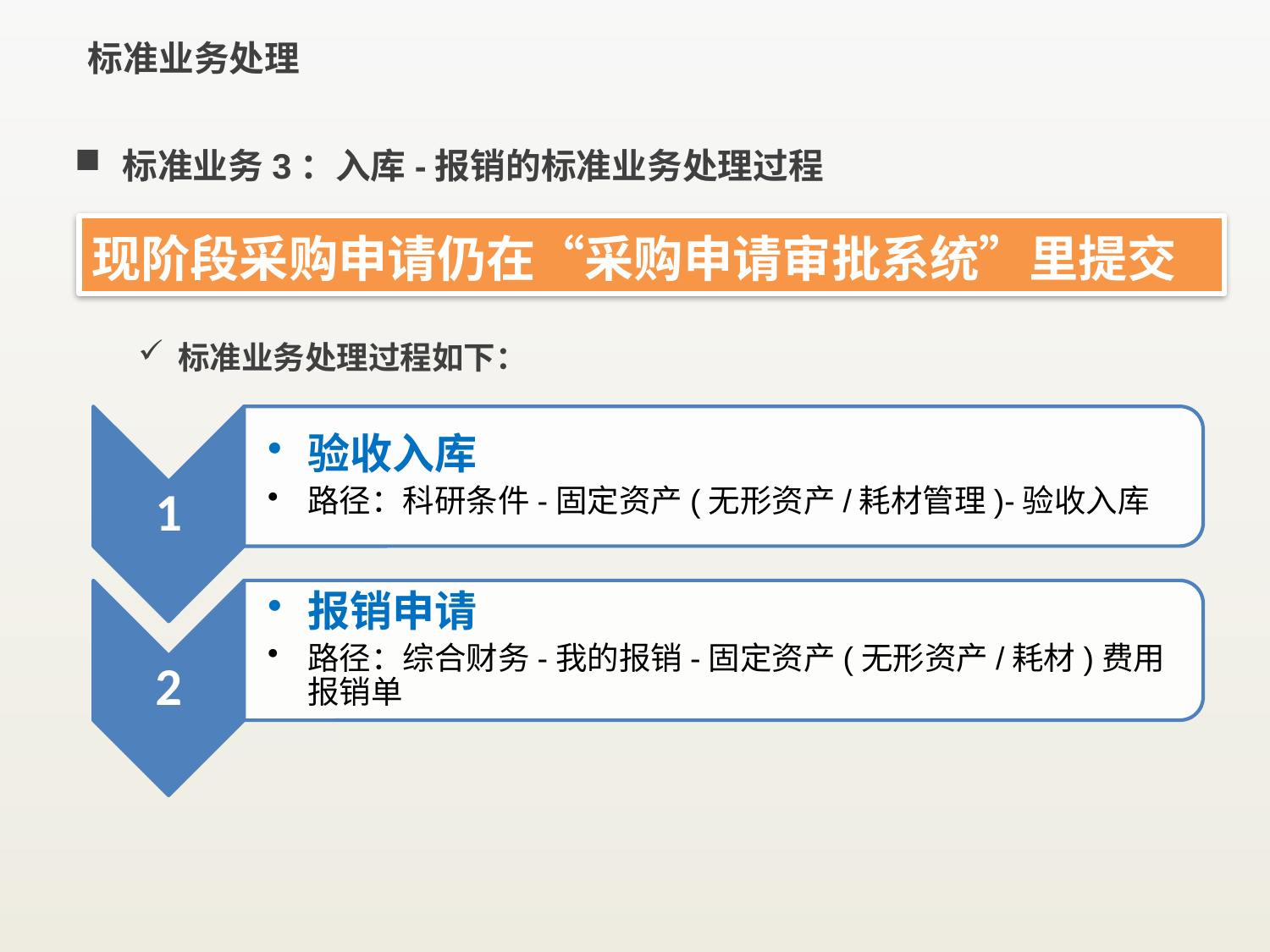

# 标准业务处理
标准业务3：入库-报销的标准业务处理过程

标准业务处理过程如下：
现阶段采购申请仍在“采购申请审批系统”里提交
1
验收入库
路径：科研条件-固定资产(无形资产/耗材管理)-验收入库
2
报销申请
路径：综合财务-我的报销-固定资产(无形资产/耗材)费用报销单